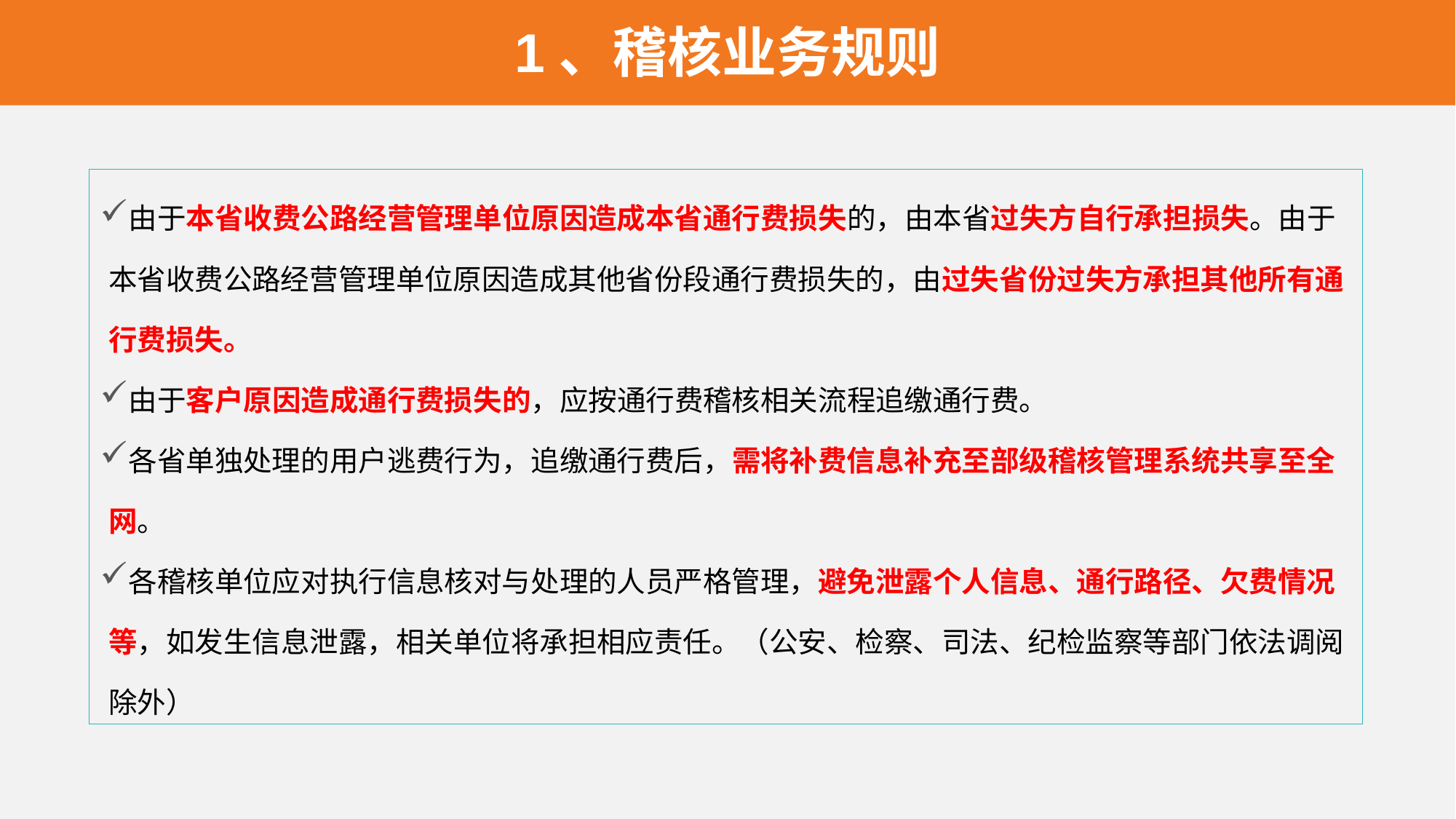

1、稽核业务规则
由于本省收费公路经营管理单位原因造成本省通行费损失的，由本省过失方自行承担损失。由于本省收费公路经营管理单位原因造成其他省份段通行费损失的，由过失省份过失方承担其他所有通行费损失。
由于客户原因造成通行费损失的，应按通行费稽核相关流程追缴通行费。
各省单独处理的用户逃费行为，追缴通行费后，需将补费信息补充至部级稽核管理系统共享至全网。
各稽核单位应对执行信息核对与处理的人员严格管理，避免泄露个人信息、通行路径、欠费情况等，如发生信息泄露，相关单位将承担相应责任。（公安、检察、司法、纪检监察等部门依法调阅除外）